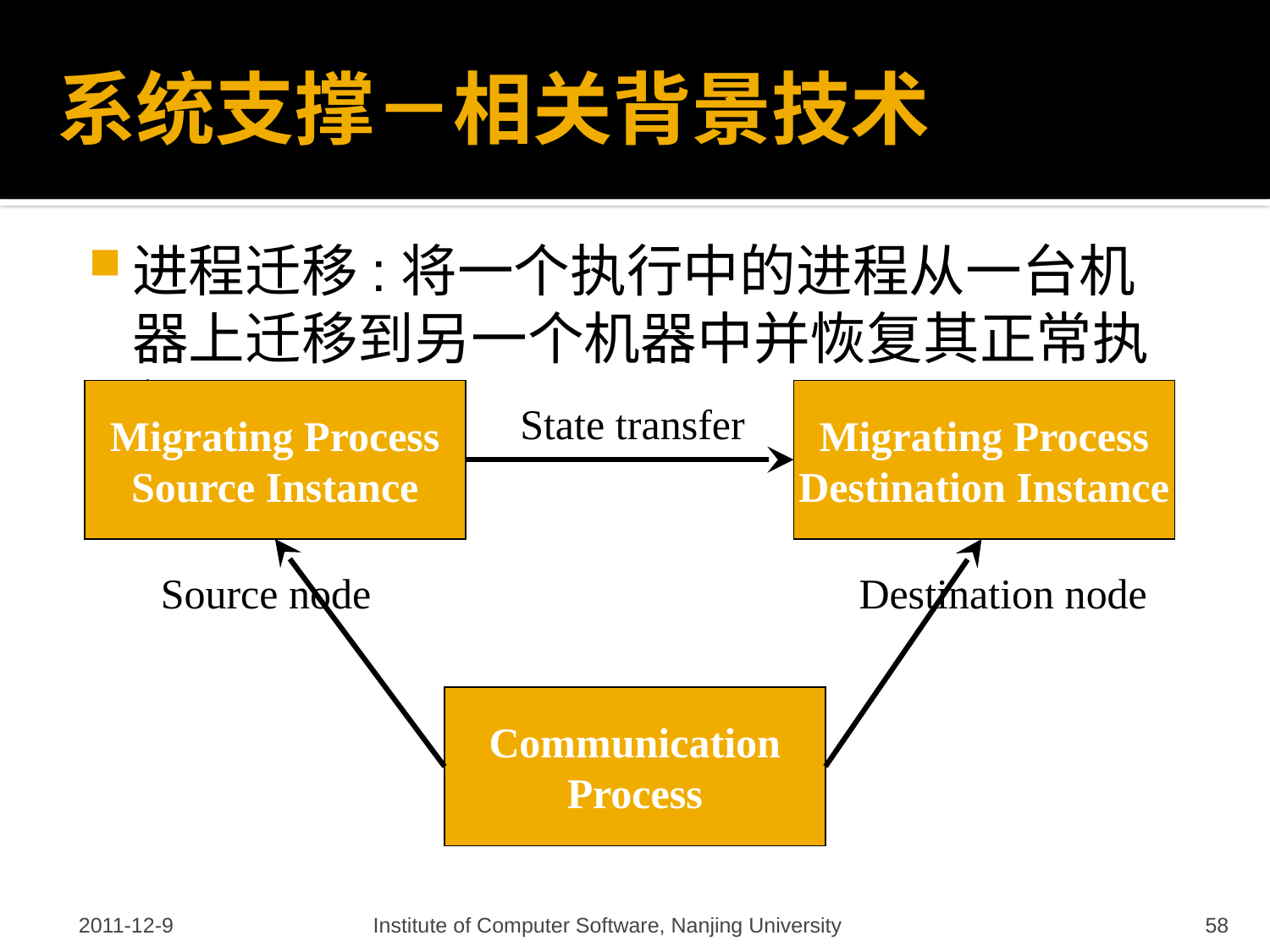

# 系统支撑－相关背景技术
进程迁移:将一个执行中的进程从一台机器上迁移到另一个机器中并恢复其正常执行。

Migrating Process
Source Instance
Migrating Process
Destination Instance
State transfer
Source node
Destination node
Communication
Process
2011-12-9
Institute of Computer Software, Nanjing University
58